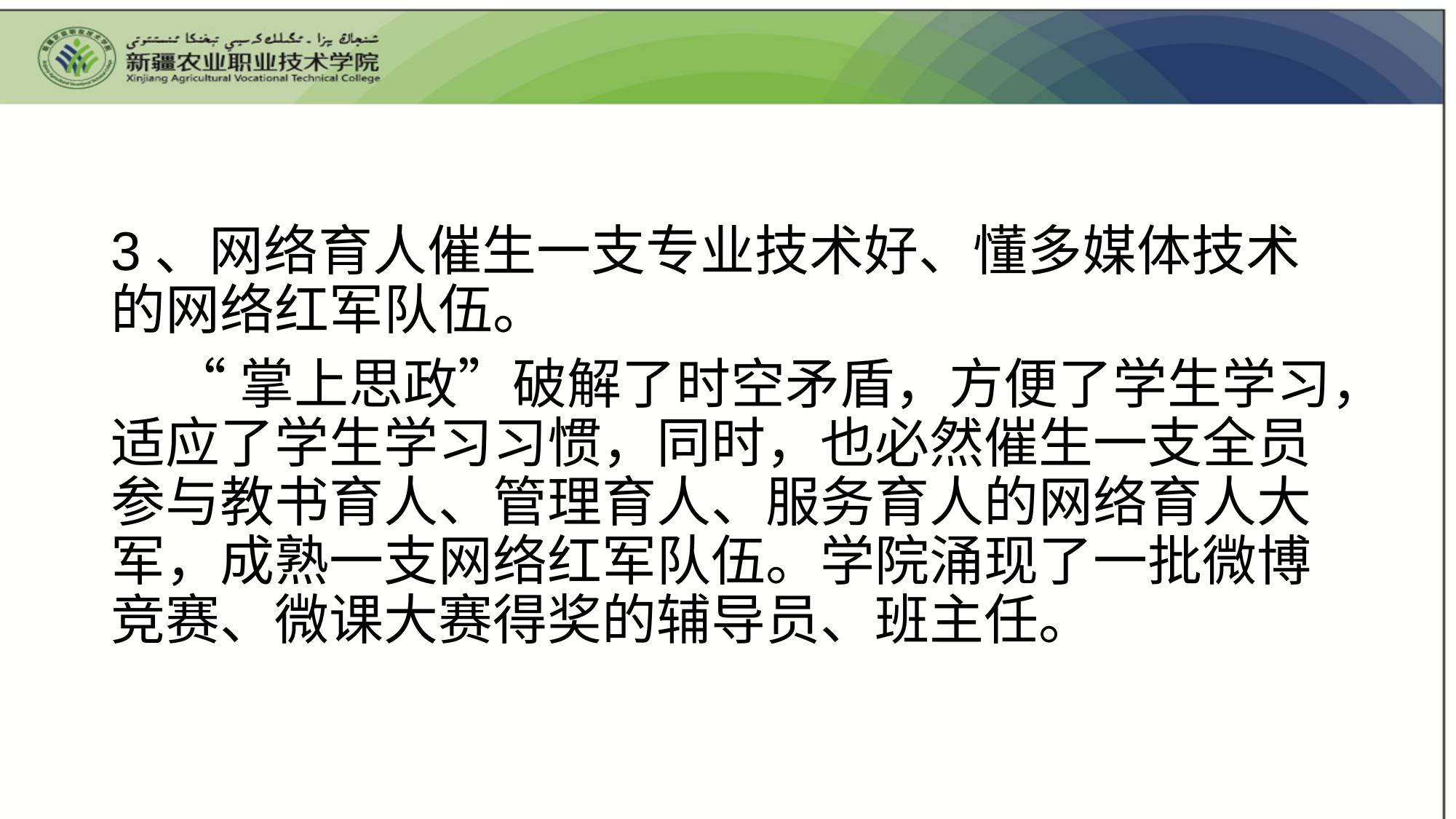

#
3、网络育人催生一支专业技术好、懂多媒体技术的网络红军队伍。
     “掌上思政”破解了时空矛盾，方便了学生学习，适应了学生学习习惯，同时，也必然催生一支全员参与教书育人、管理育人、服务育人的网络育人大军，成熟一支网络红军队伍。学院涌现了一批微博竞赛、微课大赛得奖的辅导员、班主任。